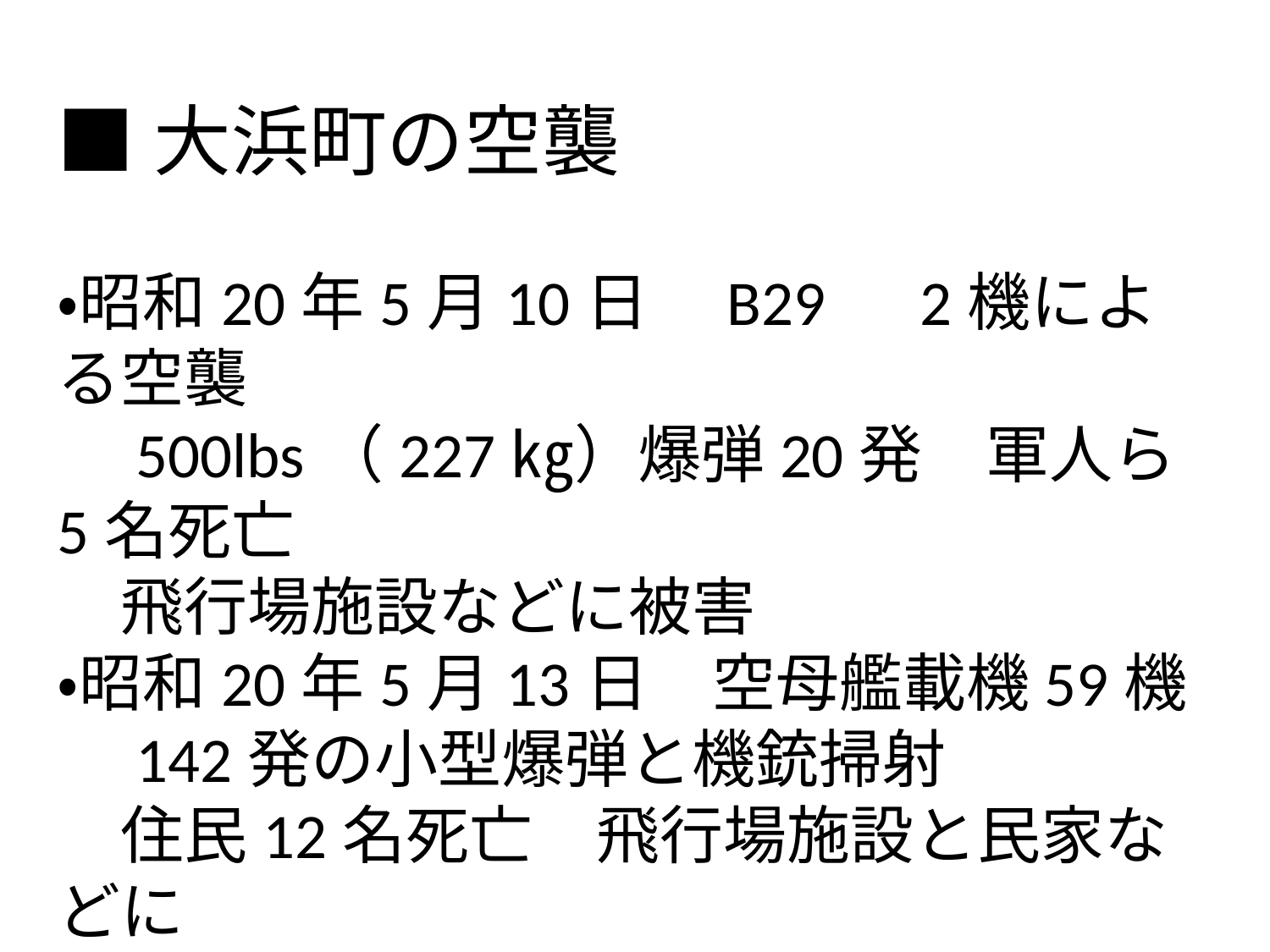

■大浜町の空襲

・昭和20年5月10日　B29　2機による空襲
　500lbs（227㎏）爆弾20発　軍人ら5名死亡
　飛行場施設などに被害
・昭和20年5月13日　空母艦載機59機
　142発の小型爆弾と機銃掃射
　住民12名死亡　飛行場施設と民家などに
　被害